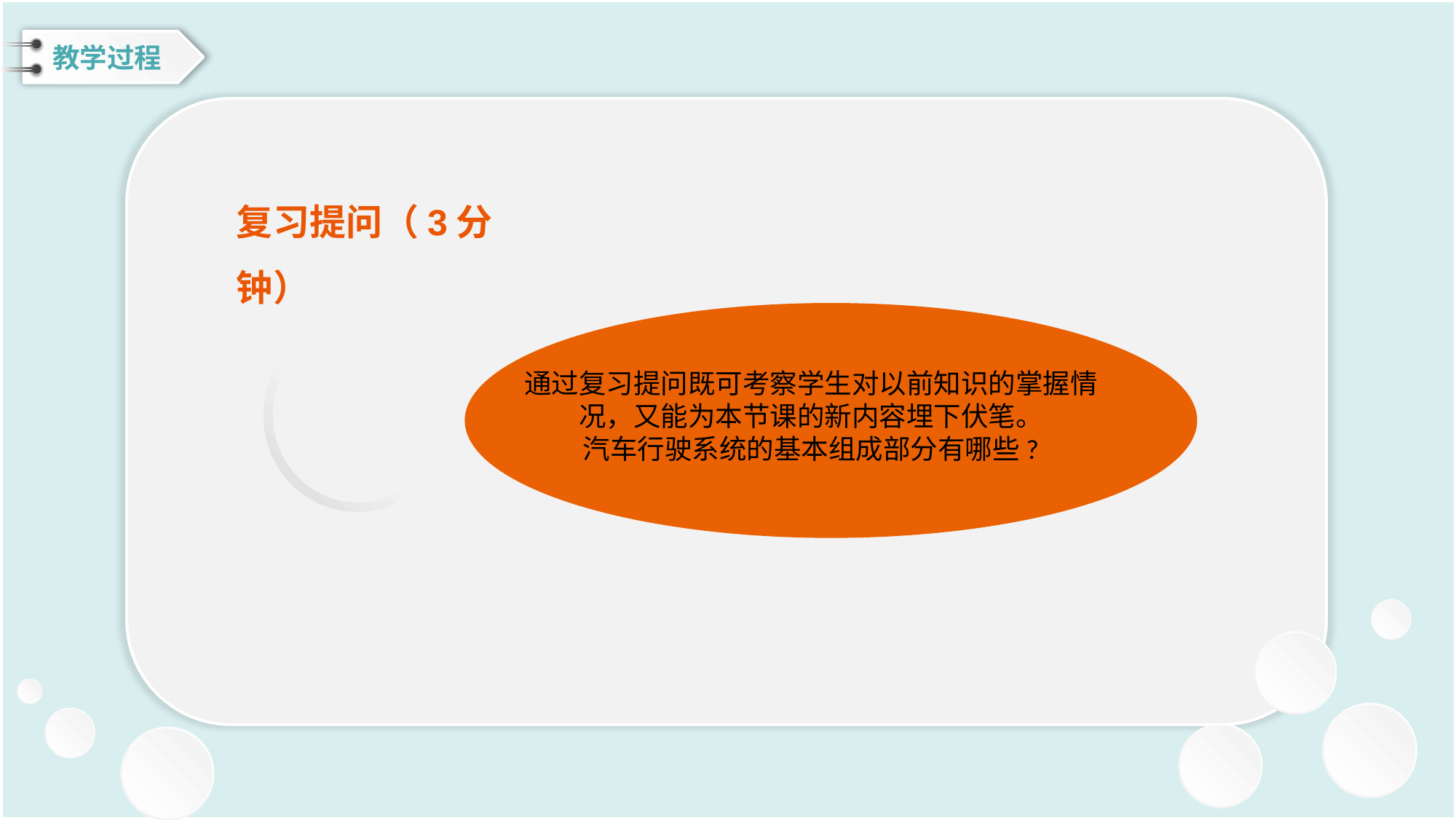

教学过程

复习提问（3分钟）

通过复习提问既可考察学生对以前知识的掌握情况，又能为本节课的新内容埋下伏笔。
汽车行驶系统的基本组成部分有哪些?